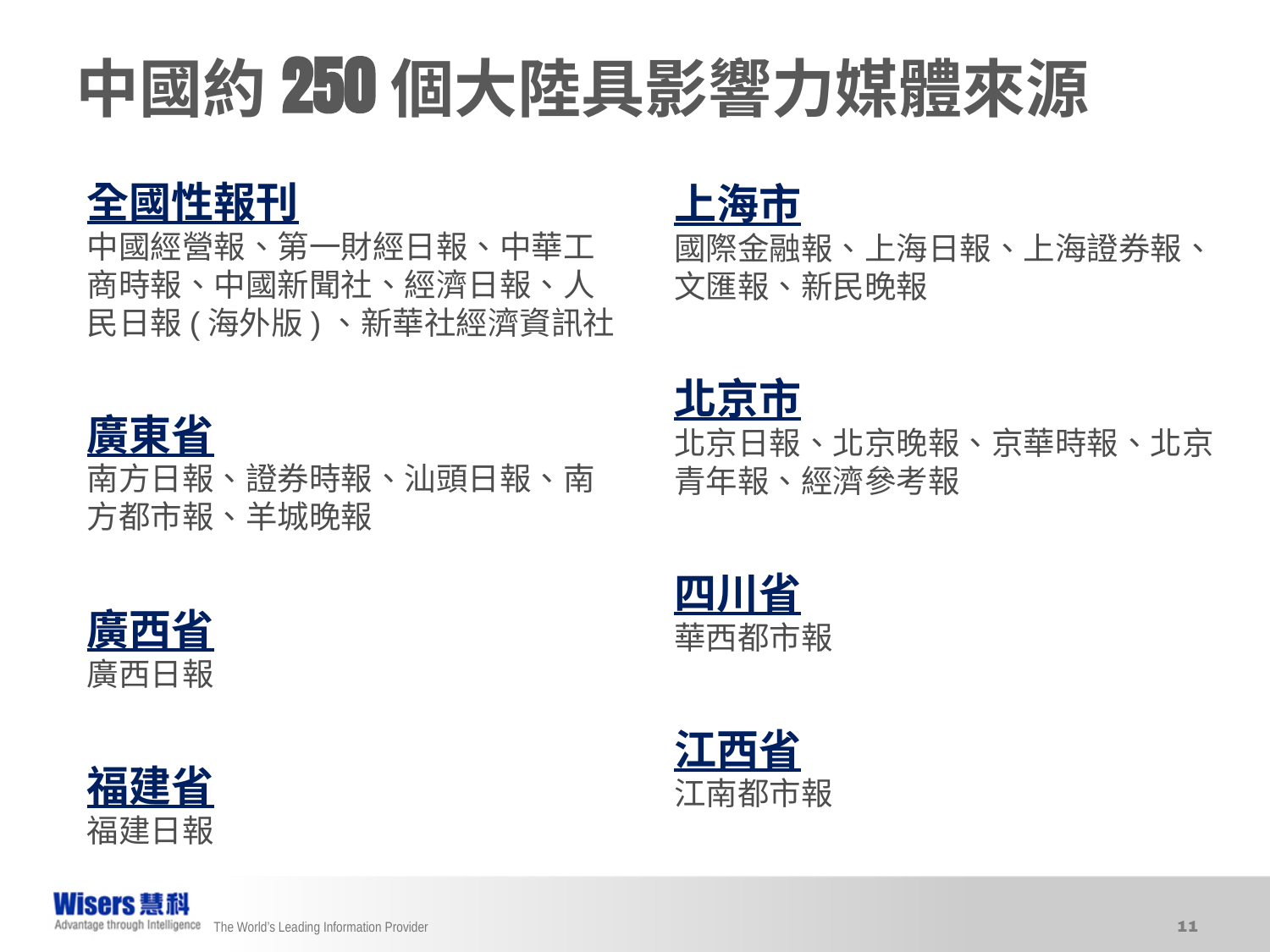

中國約250個大陸具影響力媒體來源
全國性報刊
中國經營報、第一財經日報、中華工商時報、中國新聞社、經濟日報、人民日報(海外版)、新華社經濟資訊社

廣東省
南方日報、證券時報、汕頭日報、南方都市報、羊城晚報

廣西省
廣西日報

福建省
福建日報
上海市
國際金融報、上海日報、上海證券報、文匯報、新民晚報

北京市
北京日報、北京晚報、京華時報、北京青年報、經濟參考報

四川省
華西都市報

江西省
江南都市報